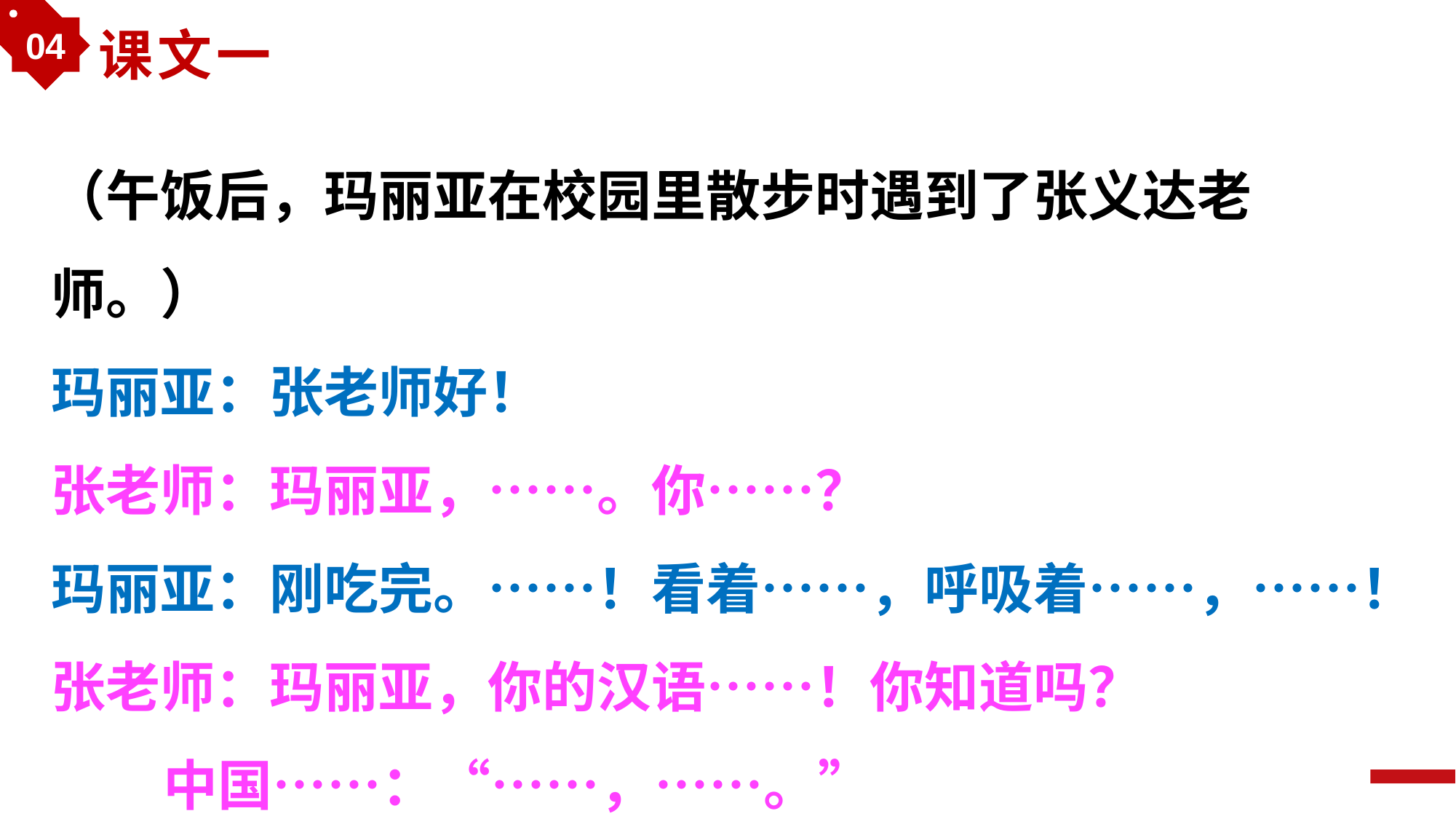

04
课文一
（午饭后，玛丽亚在校园里散步时遇到了张义达老师。）
玛丽亚：张老师好！
张老师：玛丽亚，……。你……？
玛丽亚：刚吃完。……！看着……，呼吸着……，……！
张老师：玛丽亚，你的汉语……！你知道吗？
        中国……：“……，……。”